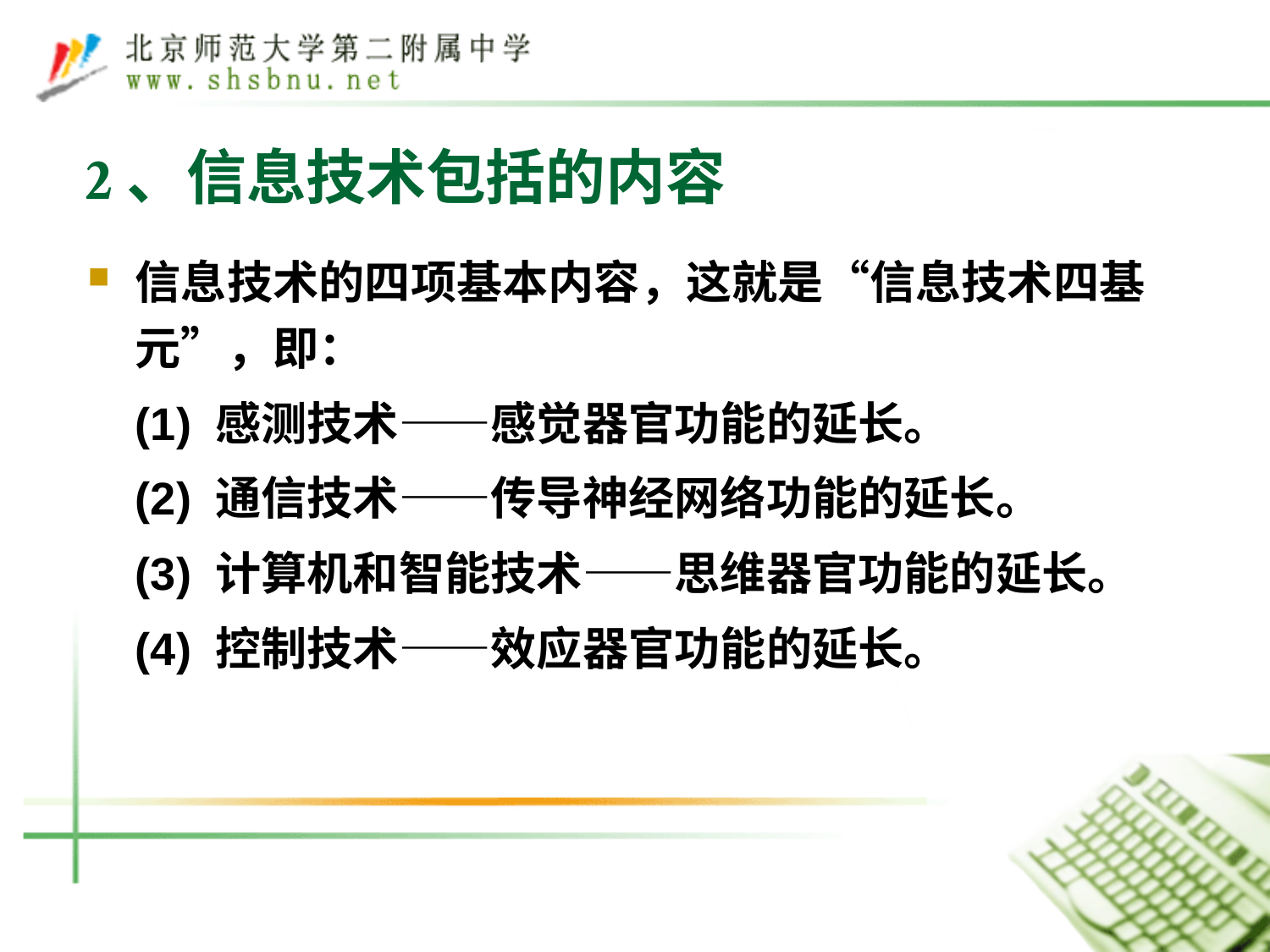

2、信息技术包括的内容
信息技术的四项基本内容，这就是“信息技术四基元”，即：
(1) 感测技术——感觉器官功能的延长。
(2) 通信技术——传导神经网络功能的延长。
(3) 计算机和智能技术——思维器官功能的延长。
(4) 控制技术——效应器官功能的延长。